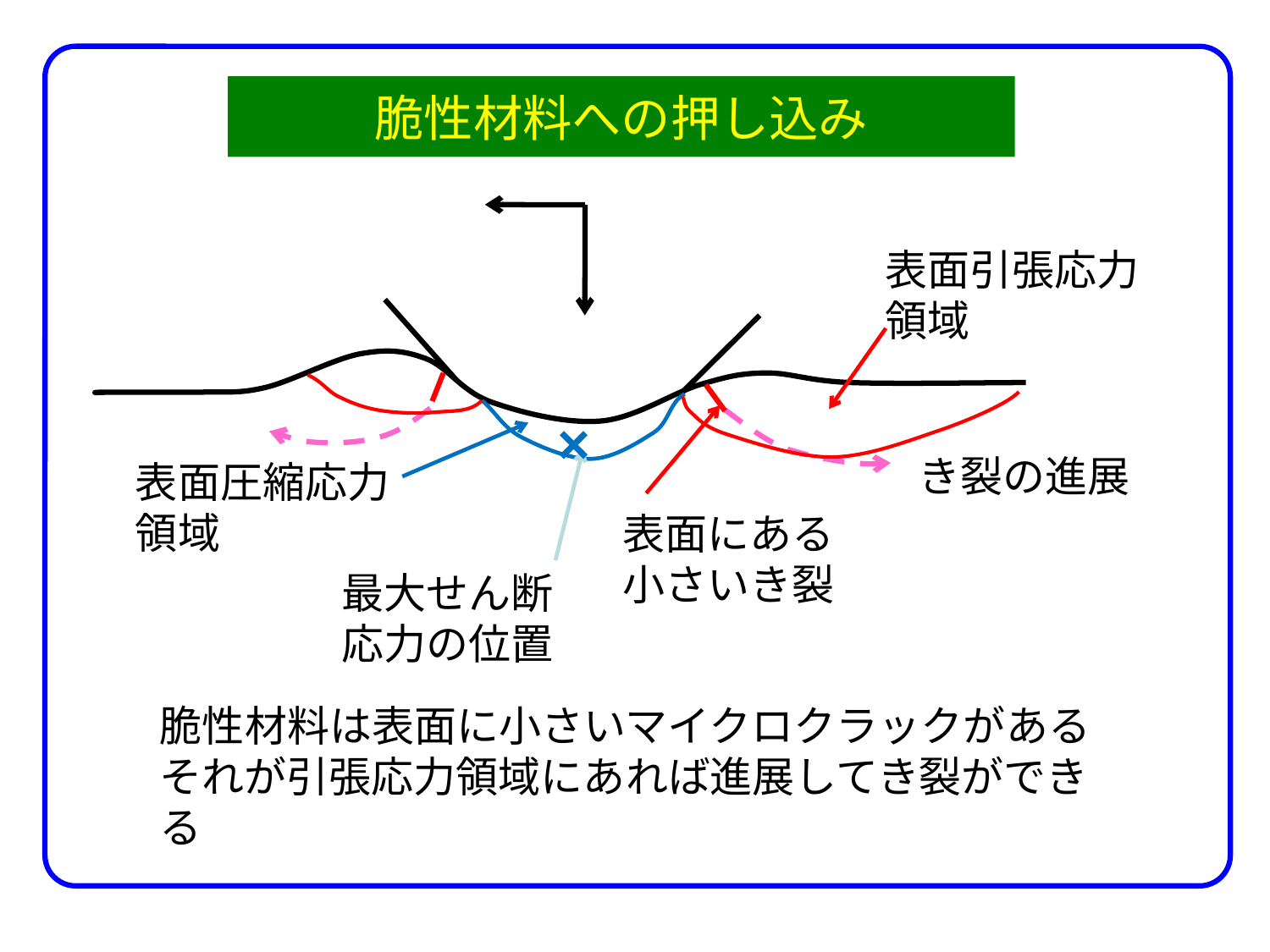

# 脆性材料への押し込み
表面引張応力領域

×

き裂の進展
表面圧縮応力領域
表面にある小さいき裂
最大せん断応力の位置
脆性材料は表面に小さいマイクロクラックがある
それが引張応力領域にあれば進展してき裂ができる